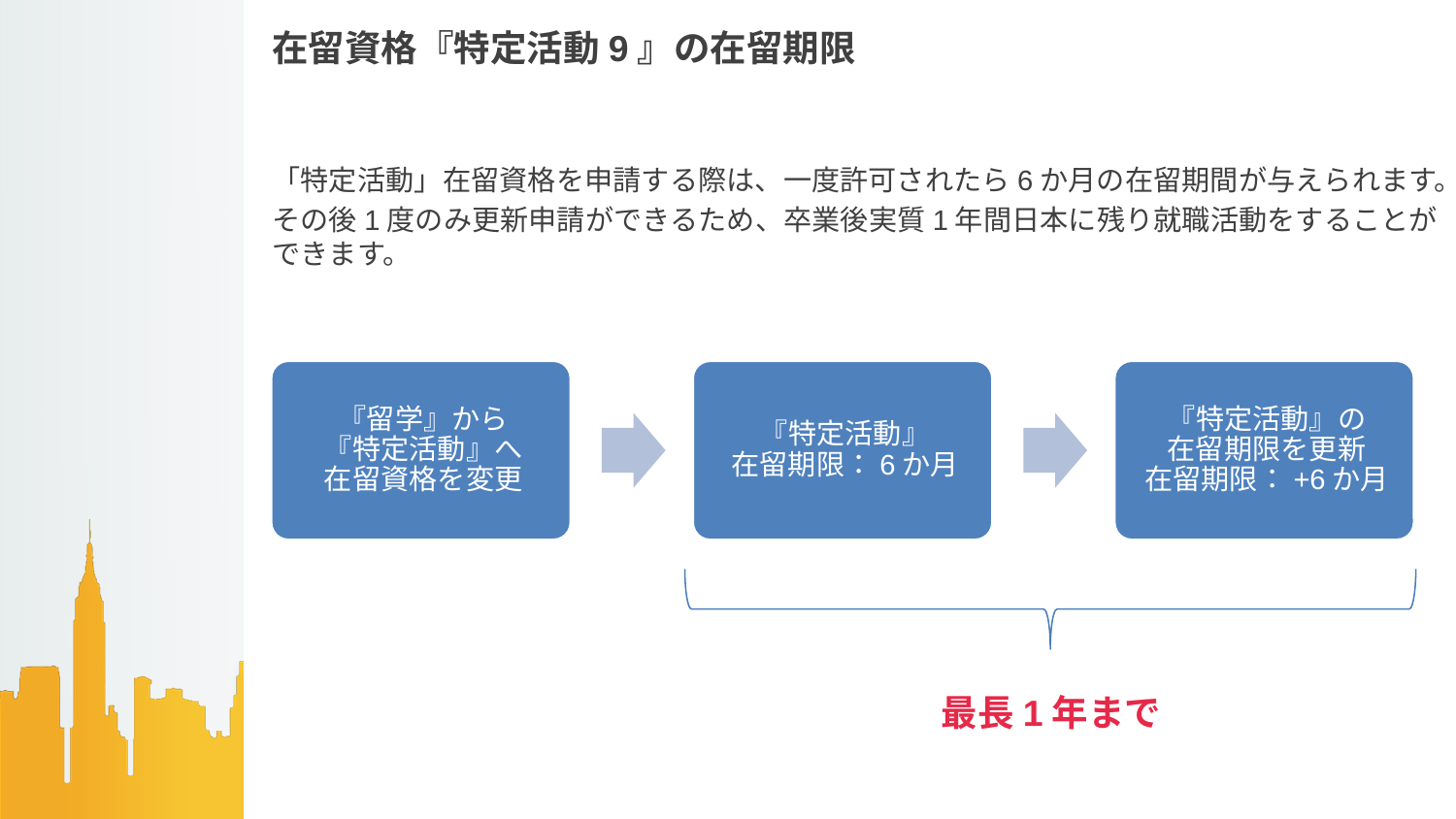

# 在留資格『特定活動9』の在留期限
「特定活動」在留資格を申請する際は、一度許可されたら6か月の在留期間が与えられます。
その後1度のみ更新申請ができるため、卒業後実質1年間日本に残り就職活動をすることが
できます。

『留学』から
『特定活動』へ
在留資格を変更

『特定活動』
在留期限：6か月

『特定活動』の
在留期限を更新
在留期限：+6か月
最長1年まで